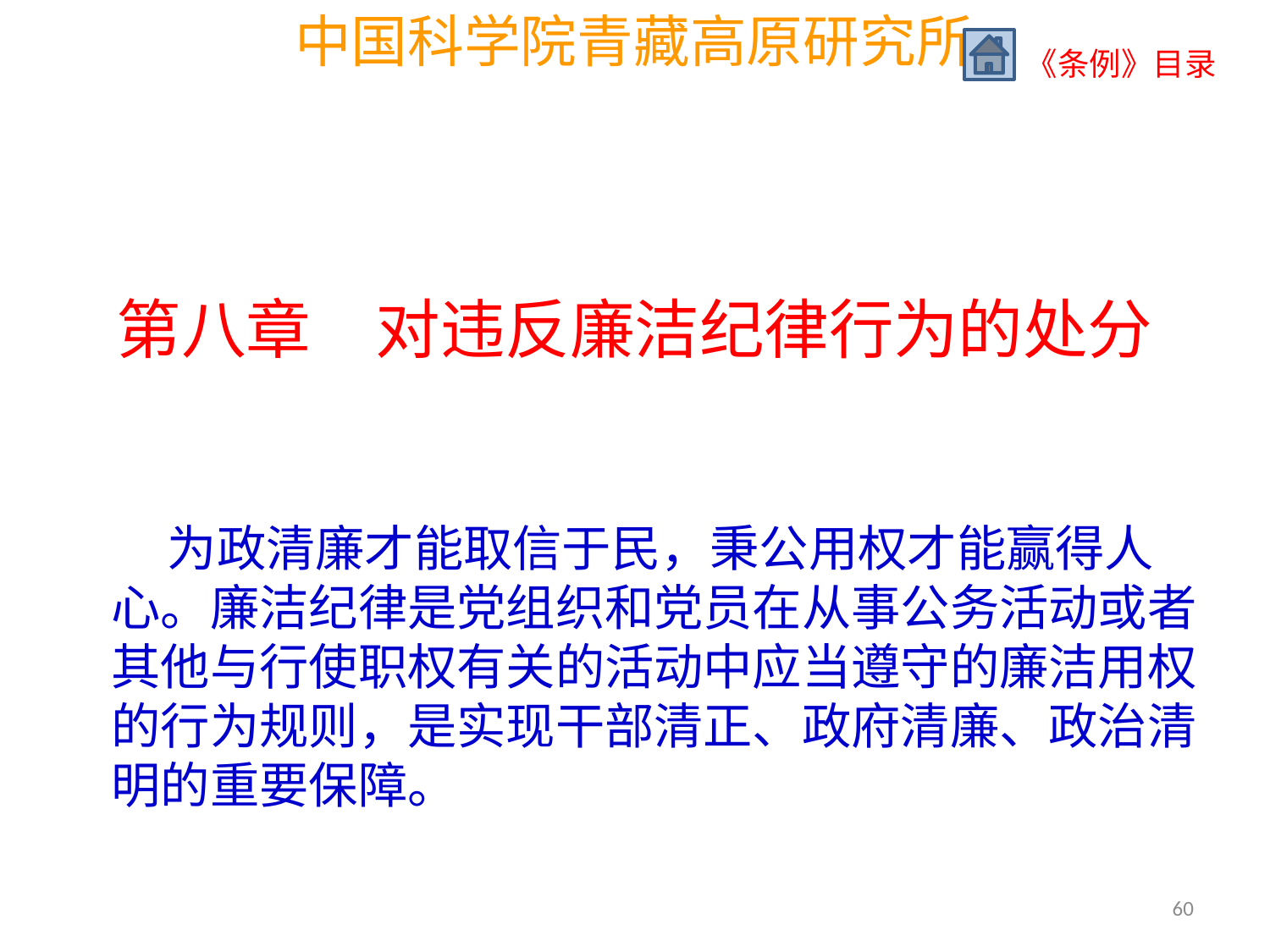

《条例》目录
# 第八章　对违反廉洁纪律行为的处分
    为政清廉才能取信于民，秉公用权才能赢得人心。廉洁纪律是党组织和党员在从事公务活动或者其他与行使职权有关的活动中应当遵守的廉洁用权的行为规则，是实现干部清正、政府清廉、政治清明的重要保障。
60